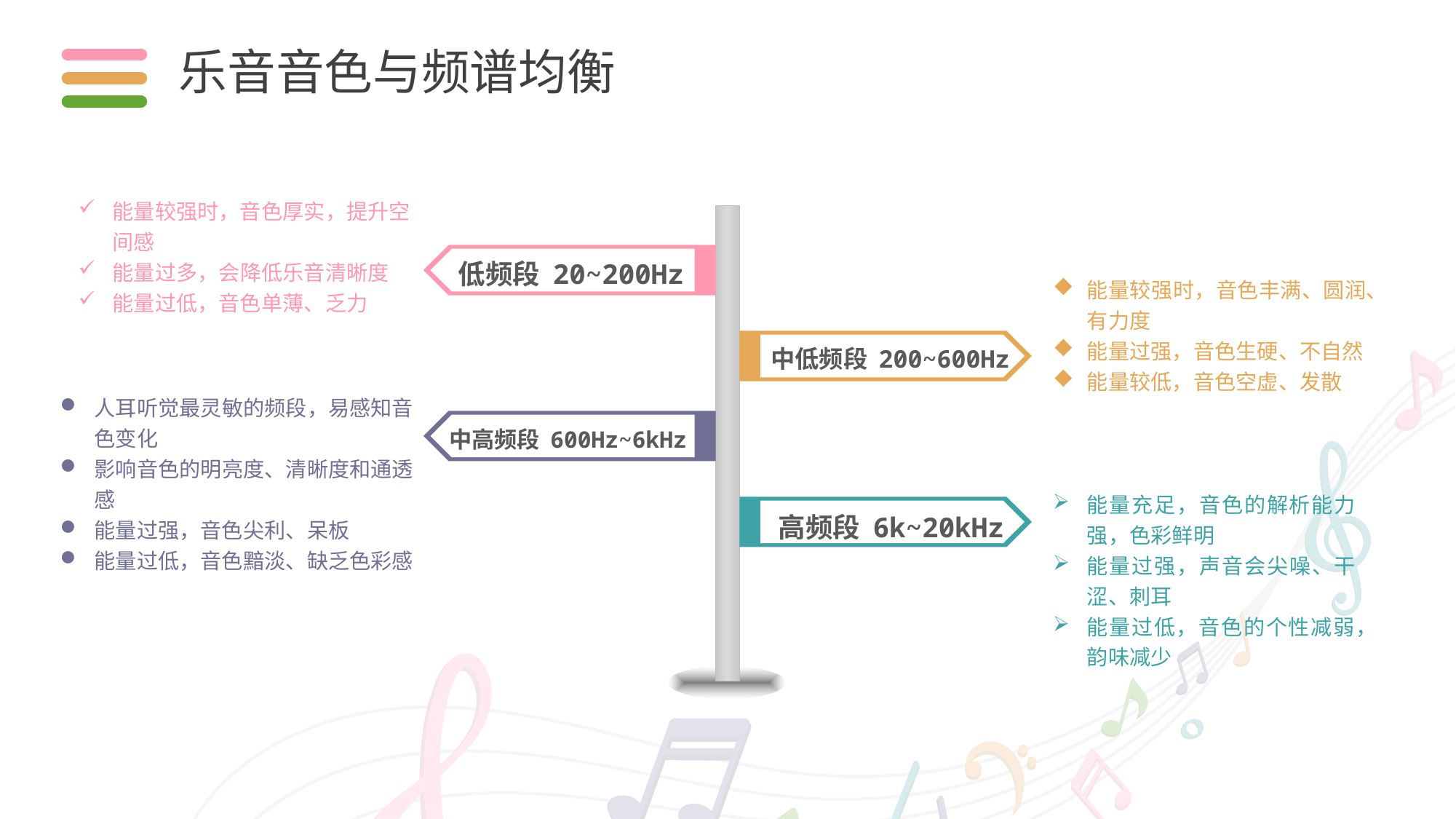

乐音音色与频谱均衡
能量较强时，音色厚实，提升空间感
能量过多，会降低乐音清晰度
能量过低，音色单薄、乏力

低频段 20~200Hz
能量较强时，音色丰满、圆润、有力度
能量过强，音色生硬、不自然
能量较低，音色空虚、发散
中低频段 200~600Hz
人耳听觉最灵敏的频段，易感知音色变化
影响音色的明亮度、清晰度和通透感
能量过强，音色尖利、呆板
能量过低，音色黯淡、缺乏色彩感
中高频段 600Hz~6kHz
能量充足，音色的解析能力强，色彩鲜明
能量过强，声音会尖噪、干涩、刺耳
能量过低，音色的个性减弱，韵味减少
高频段 6k~20kHz